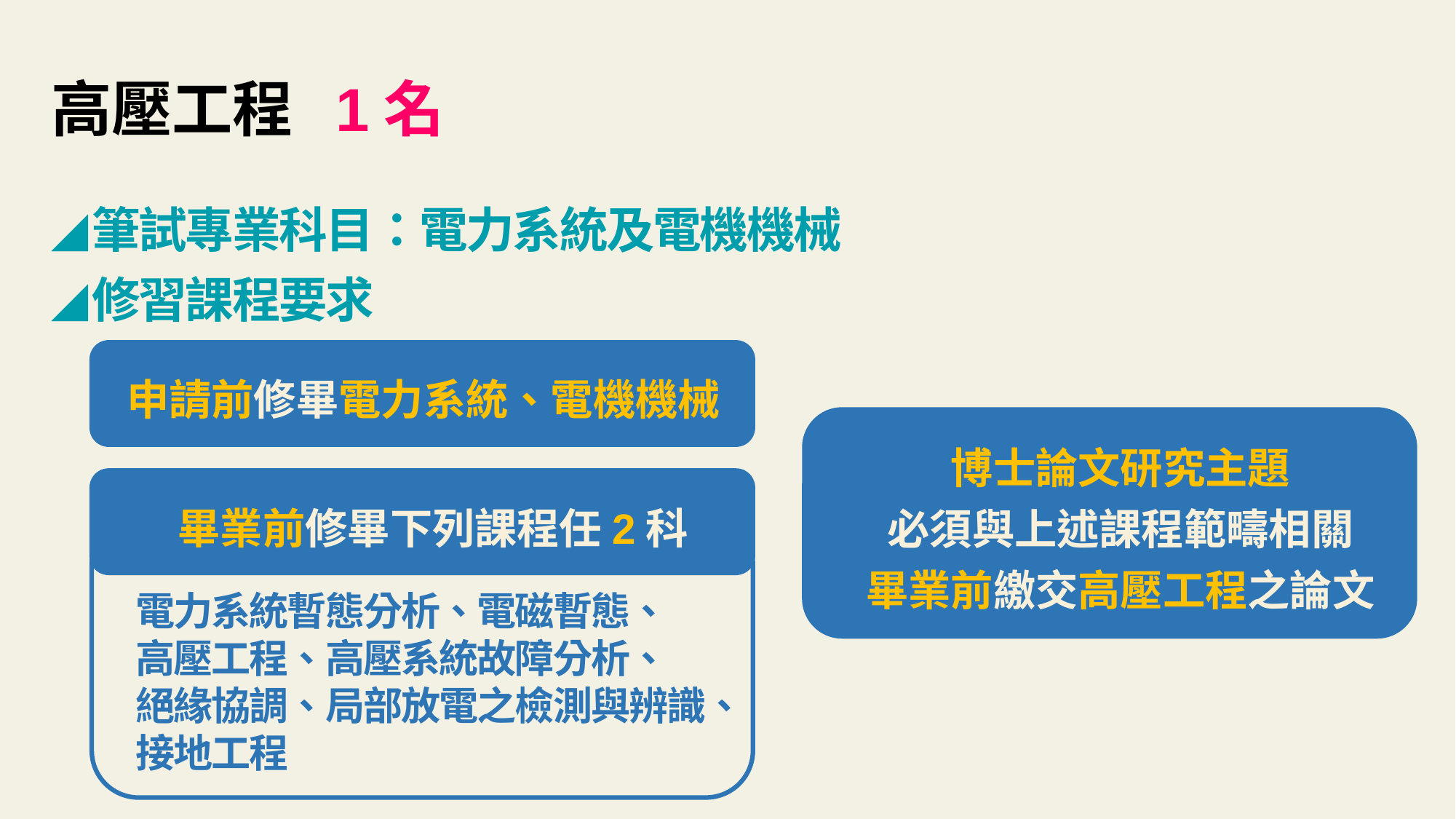

高壓工程  1名
筆試專業科目：電力系統及電機機械
修習課程要求
申請前修畢電力系統、電機機械
博士論文研究主題
必須與上述課程範疇相關
畢業前繳交高壓工程之論文
畢業前修畢下列課程任2科
電力系統暫態分析、電磁暫態、
高壓工程、高壓系統故障分析、
絕緣協調、局部放電之檢測與辨識、接地工程